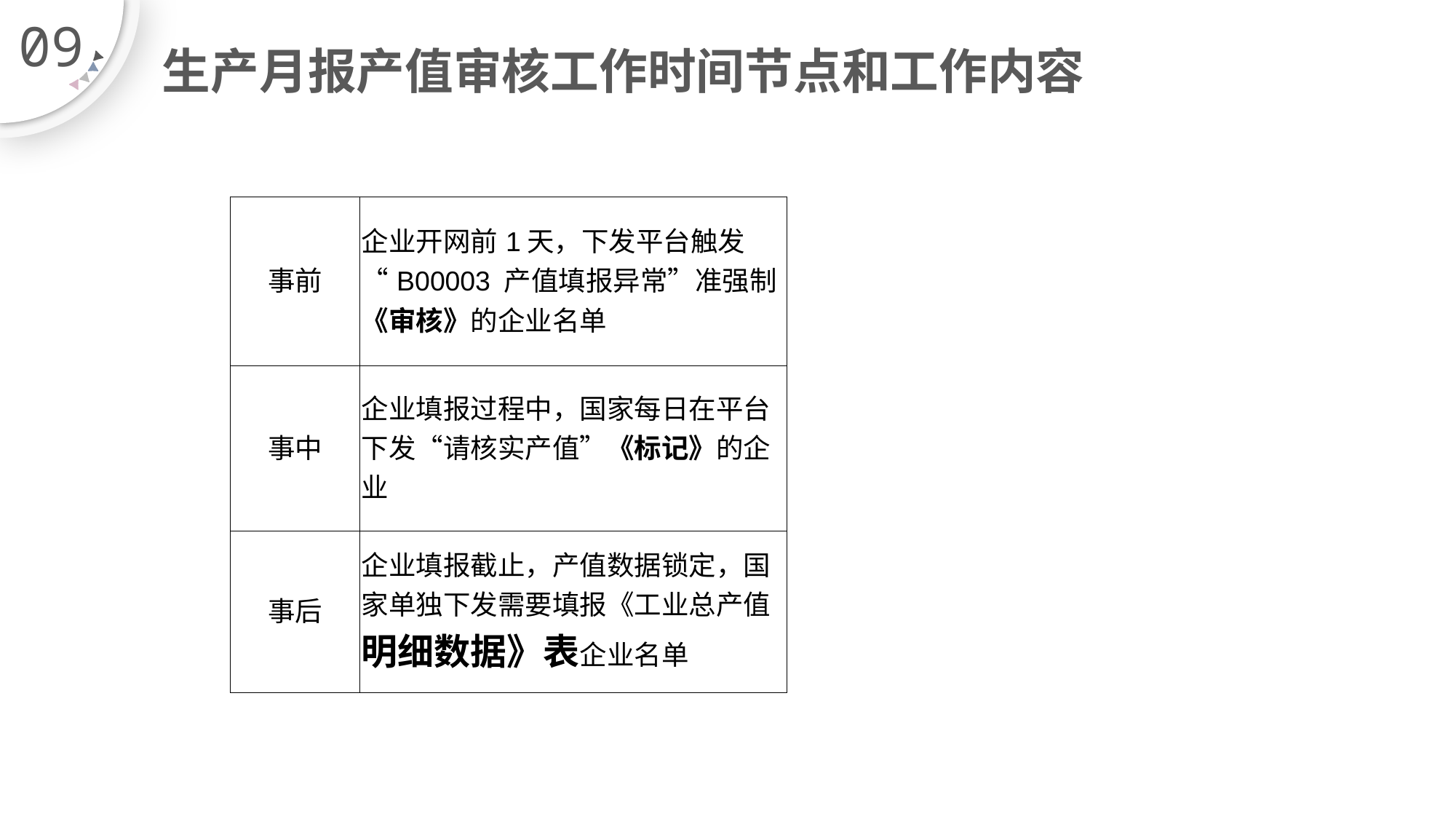

09
# 生产月报产值审核工作时间节点和工作内容
| 事前 | 企业开网前1天，下发平台触发“B00003 产值填报异常”准强制《审核》的企业名单 |
| --- | --- |
| 事中 | 企业填报过程中，国家每日在平台下发“请核实产值”《标记》的企业 |
| 事后 | 企业填报截止，产值数据锁定，国家单独下发需要填报《工业总产值明细数据》表企业名单 |